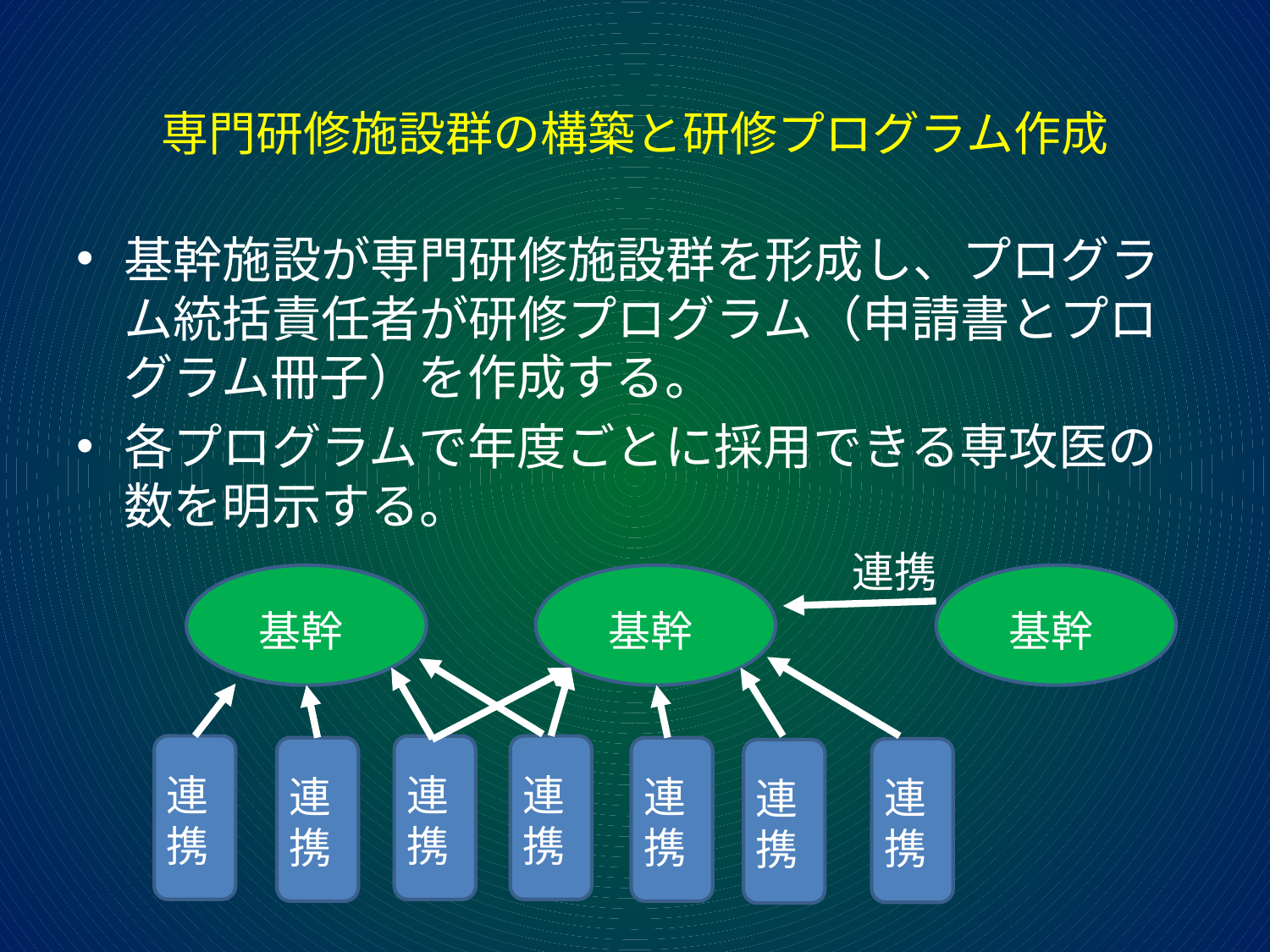

# 専門研修施設群の構築と研修プログラム作成
基幹施設が専門研修施設群を形成し、プログラム統括責任者が研修プログラム（申請書とプログラム冊子）を作成する。
各プログラムで年度ごとに採用できる専攻医の数を明示する。
連携

基幹

基幹

基幹

連携

連携

連携

連携

連携

連携

連携